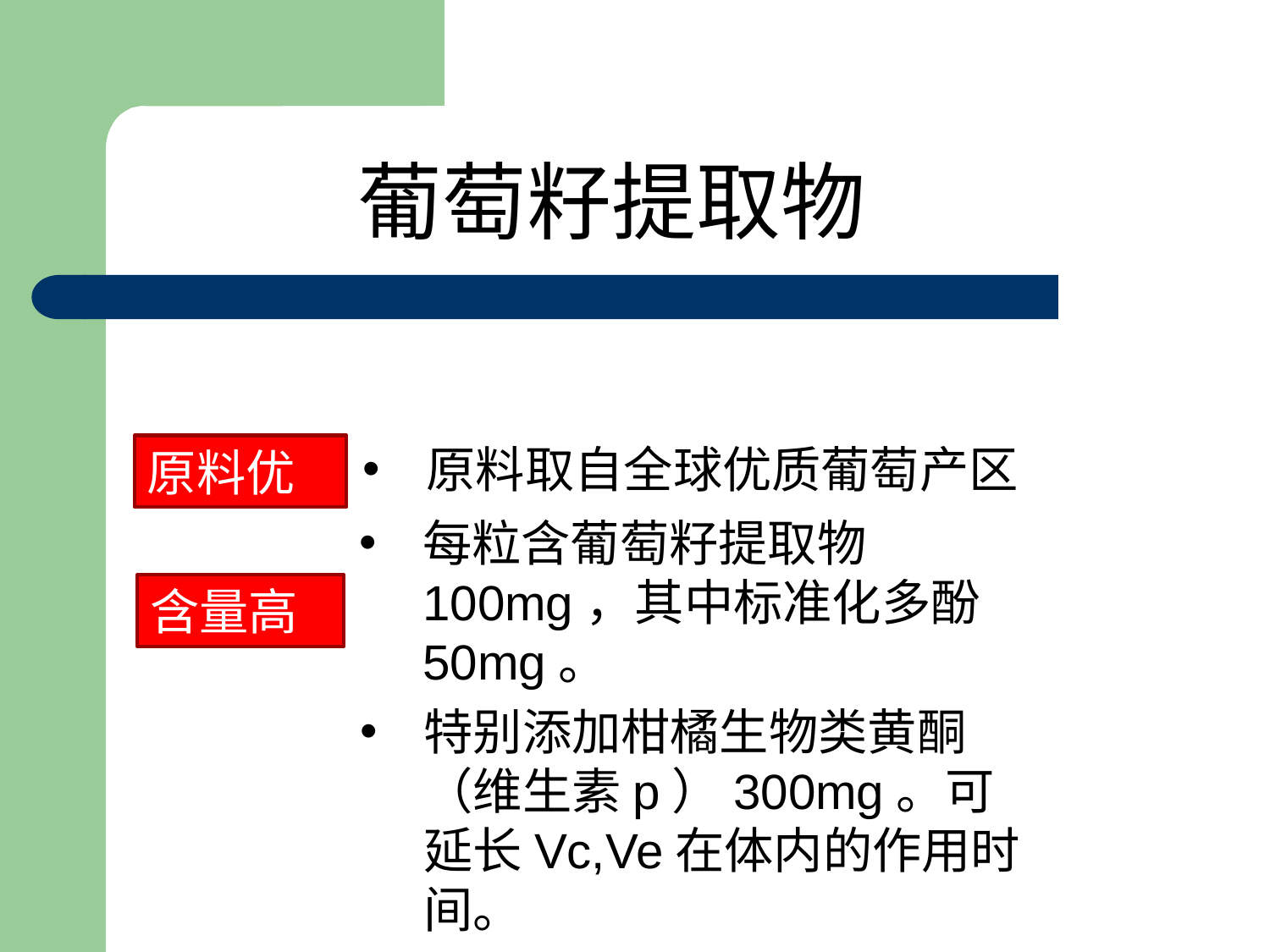

葡萄籽提取物

原料取自全球优质葡萄产区
原料优
每粒含葡萄籽提取物100mg，其中标准化多酚50mg。
含量高
特别添加柑橘生物类黄酮（维生素p）300mg。可延长Vc,Ve在体内的作用时间。